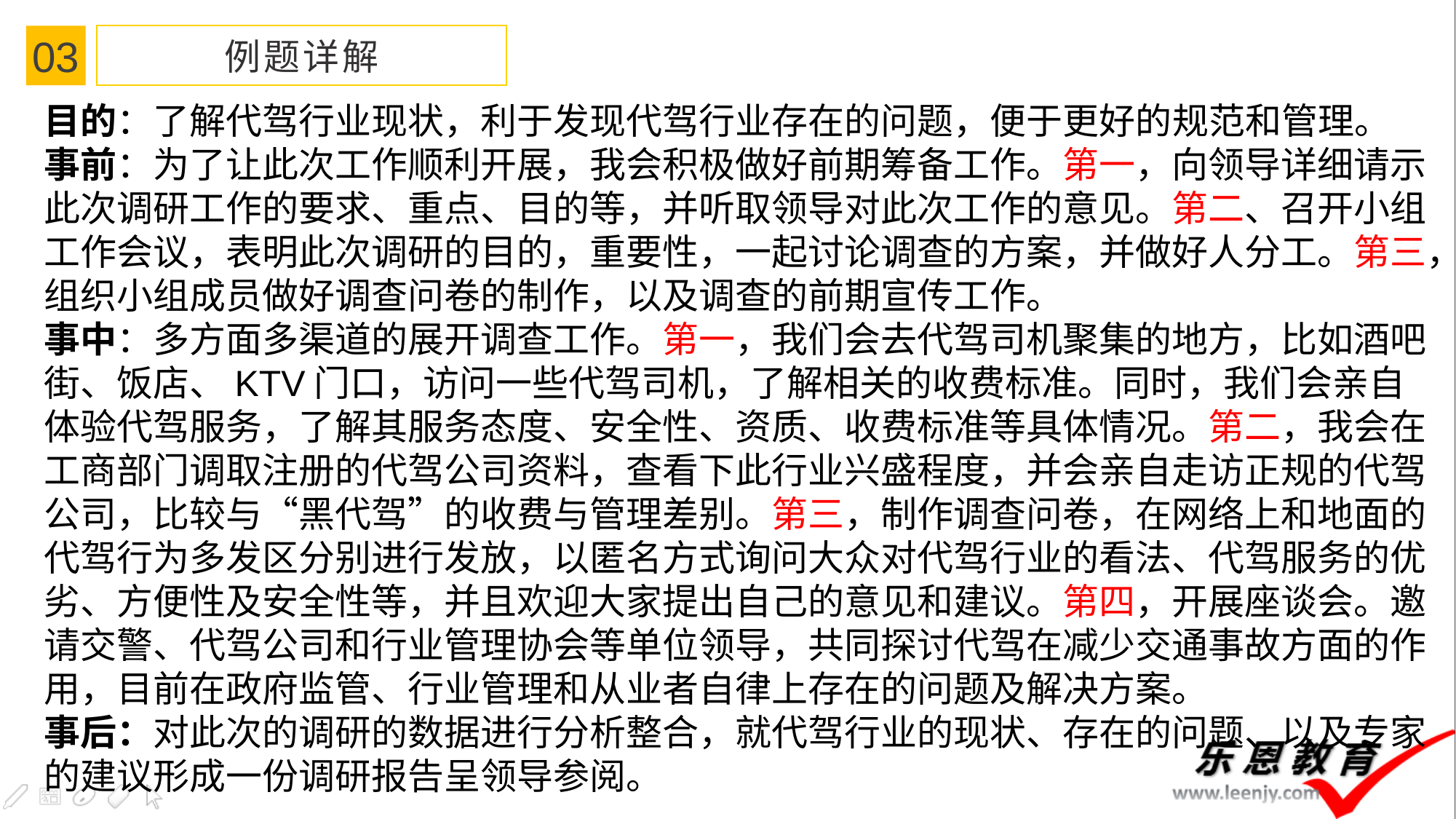

03
例题详解
目的：了解代驾行业现状，利于发现代驾行业存在的问题，便于更好的规范和管理。
事前：为了让此次工作顺利开展，我会积极做好前期筹备工作。第一，向领导详细请示此次调研工作的要求、重点、目的等，并听取领导对此次工作的意见。第二、召开小组工作会议，表明此次调研的目的，重要性，一起讨论调查的方案，并做好人分工。第三，组织小组成员做好调查问卷的制作，以及调查的前期宣传工作。
事中：多方面多渠道的展开调查工作。第一，我们会去代驾司机聚集的地方，比如酒吧街、饭店、KTV门口，访问一些代驾司机，了解相关的收费标准。同时，我们会亲自体验代驾服务，了解其服务态度、安全性、资质、收费标准等具体情况。第二，我会在工商部门调取注册的代驾公司资料，查看下此行业兴盛程度，并会亲自走访正规的代驾公司，比较与“黑代驾”的收费与管理差别。第三，制作调查问卷，在网络上和地面的代驾行为多发区分别进行发放，以匿名方式询问大众对代驾行业的看法、代驾服务的优劣、方便性及安全性等，并且欢迎大家提出自己的意见和建议。第四，开展座谈会。邀请交警、代驾公司和行业管理协会等单位领导，共同探讨代驾在减少交通事故方面的作用，目前在政府监管、行业管理和从业者自律上存在的问题及解决方案。
事后：对此次的调研的数据进行分析整合，就代驾行业的现状、存在的问题、以及专家的建议形成一份调研报告呈领导参阅。